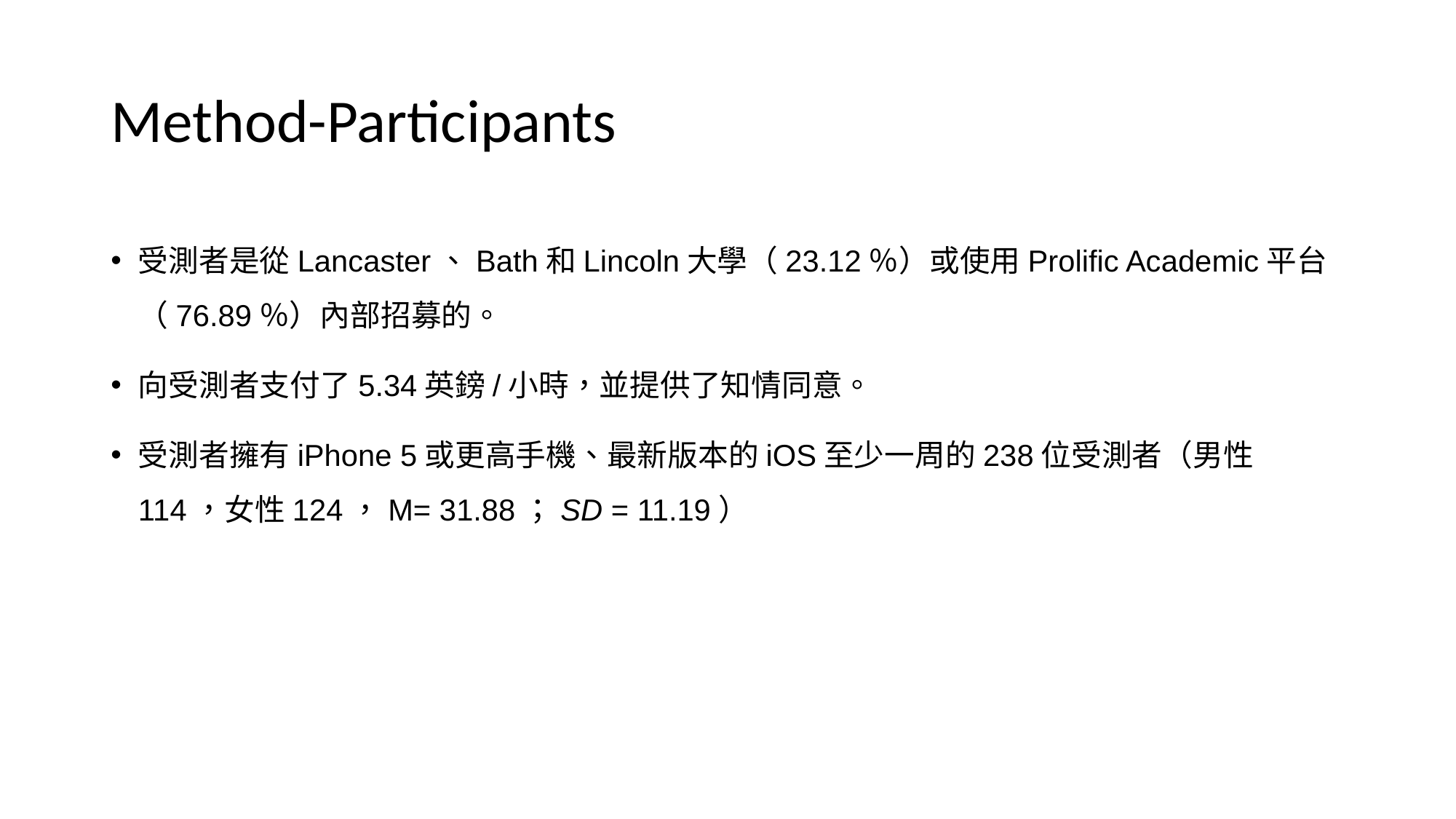

# Method-Participants
受測者是從Lancaster、Bath和Lincoln大學（23.12％）或使用Prolific Academic平台（76.89％）內部招募的。
向受測者支付了5.34英鎊/小時，並提供了知情同意。
受測者擁有iPhone 5或更高手機、最新版本的iOS至少一周的238位受測者（男性114，女性124，M= 31.88；SD = 11.19）